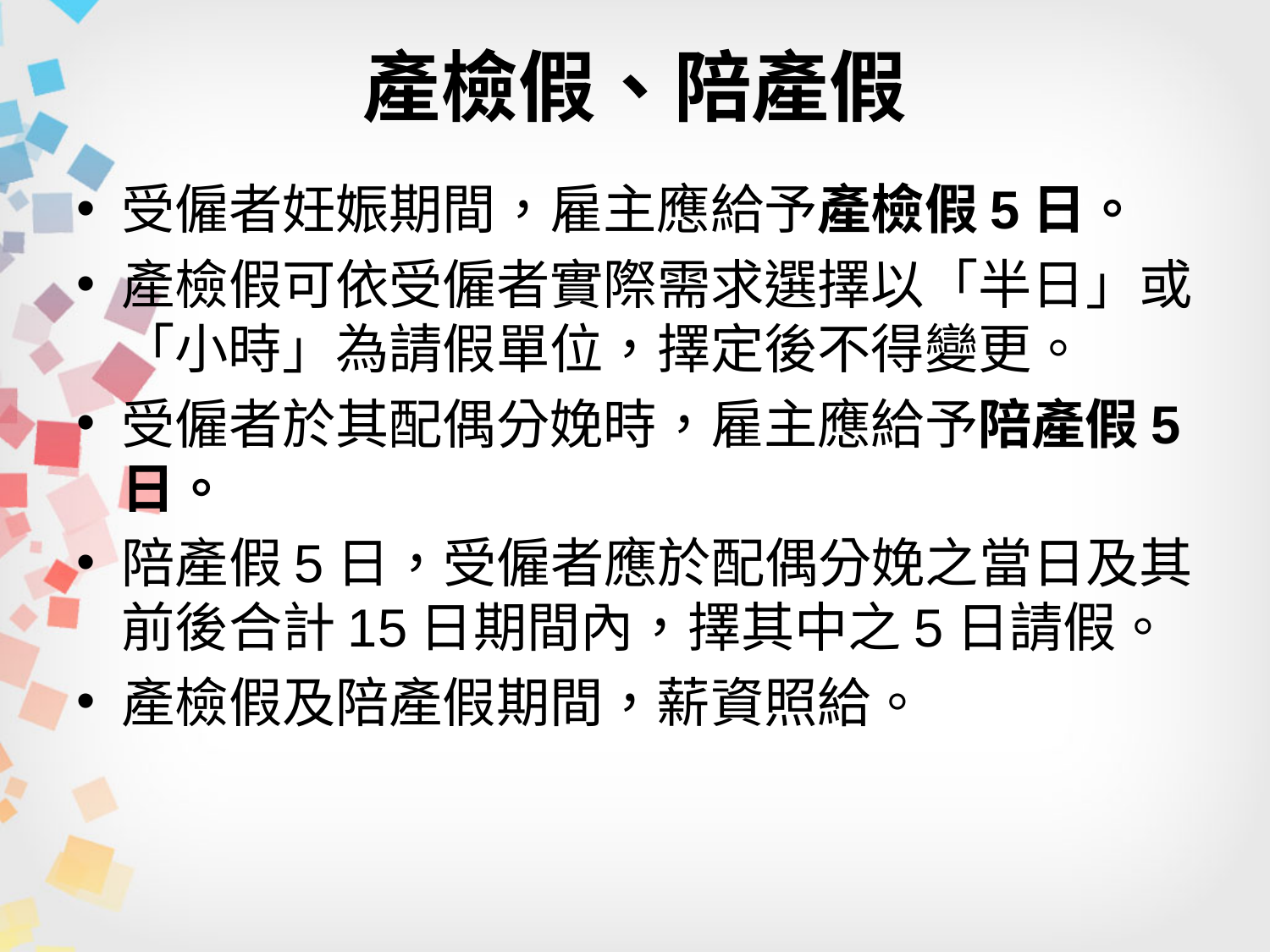

# 產檢假、陪產假
受僱者妊娠期間，雇主應給予產檢假5日。
產檢假可依受僱者實際需求選擇以「半日」或「小時」為請假單位，擇定後不得變更。
受僱者於其配偶分娩時，雇主應給予陪產假5日。
陪產假5日，受僱者應於配偶分娩之當日及其前後合計15日期間內，擇其中之5日請假。
產檢假及陪產假期間，薪資照給。